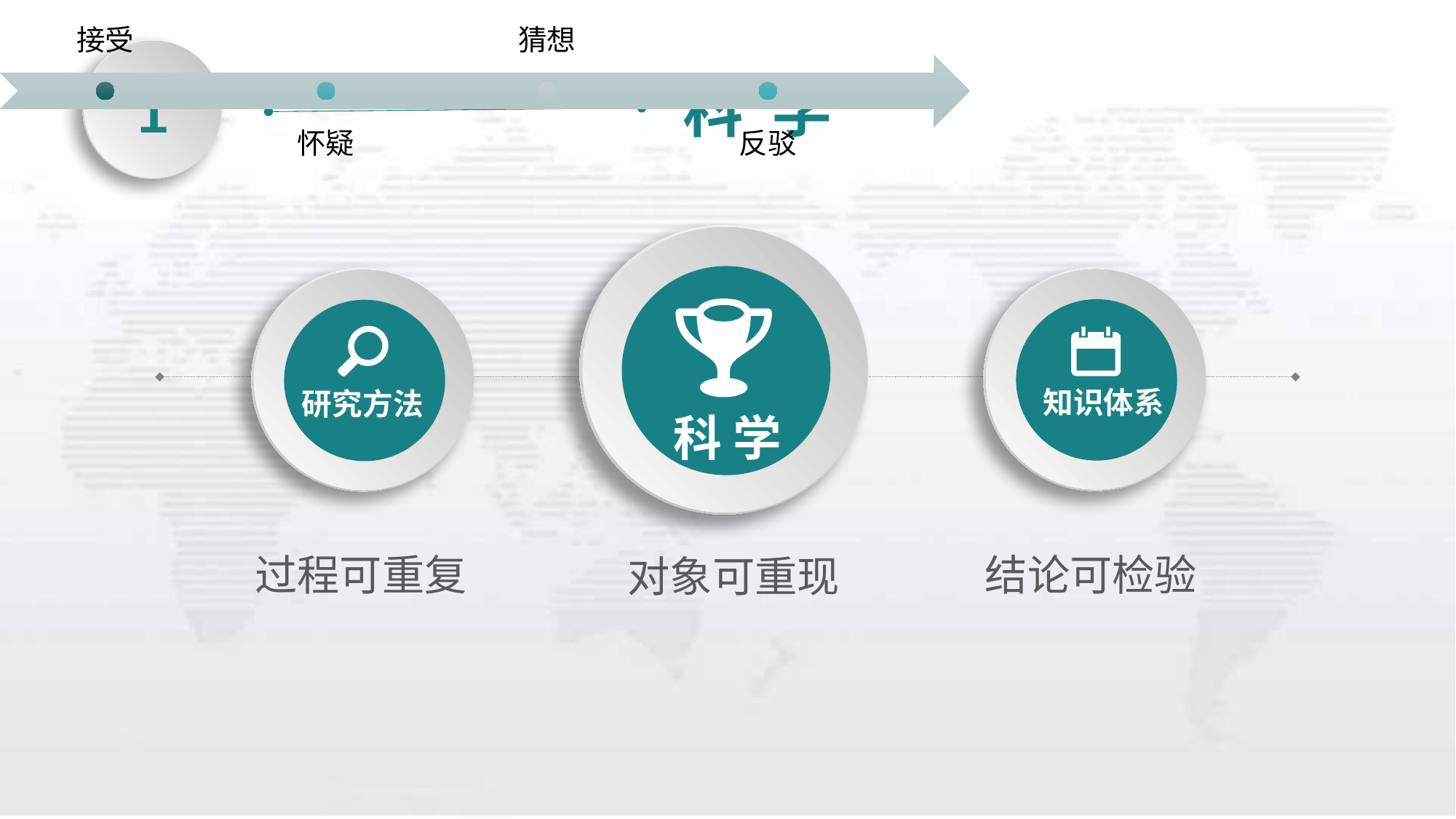

科  学
1

科 学

知识体系

研究方法
过程可重复
结论可检验
对象可重现
接受
怀疑
猜想
反驳